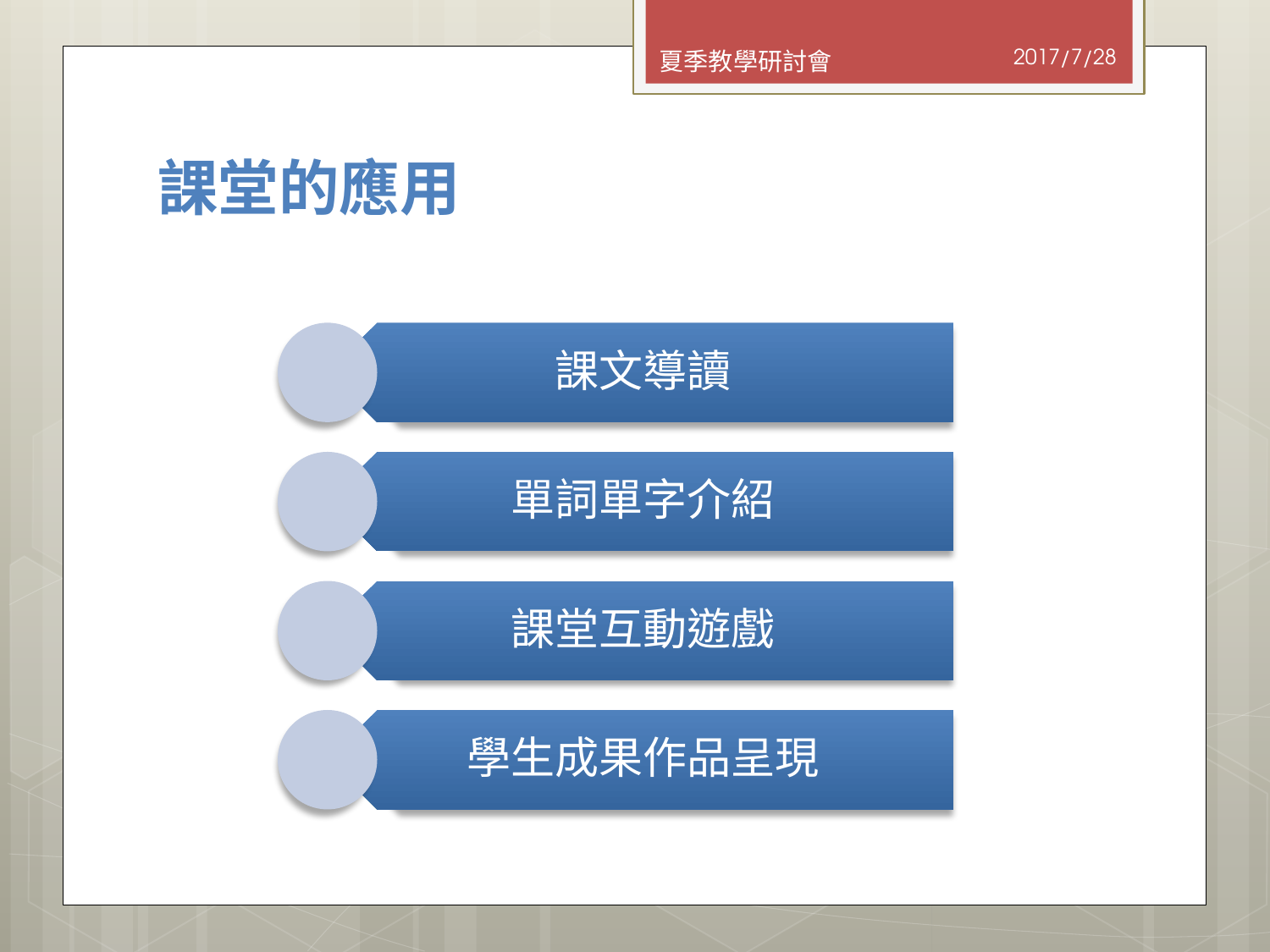

2017/7/28
# 課堂的應用
課文導讀
單詞單字介紹
課堂互動遊戲
學生成果作品呈現